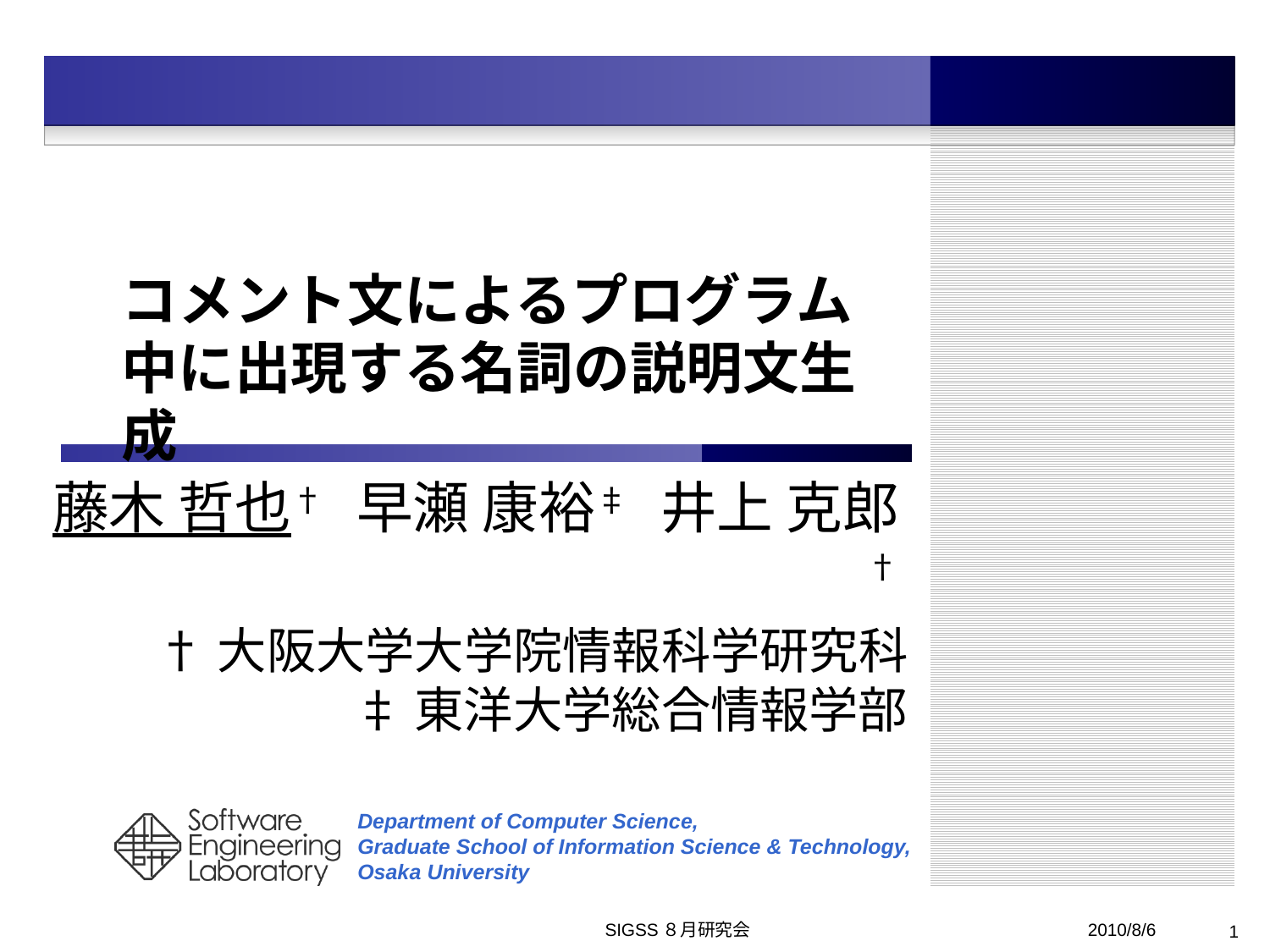

# コメント文によるプログラム中に出現する名詞の説明文生成
藤木 哲也†　早瀬 康裕‡　井上 克郎†

†大阪大学大学院情報科学研究科
‡東洋大学総合情報学部
SIGSS８月研究会
2010/8/6
1